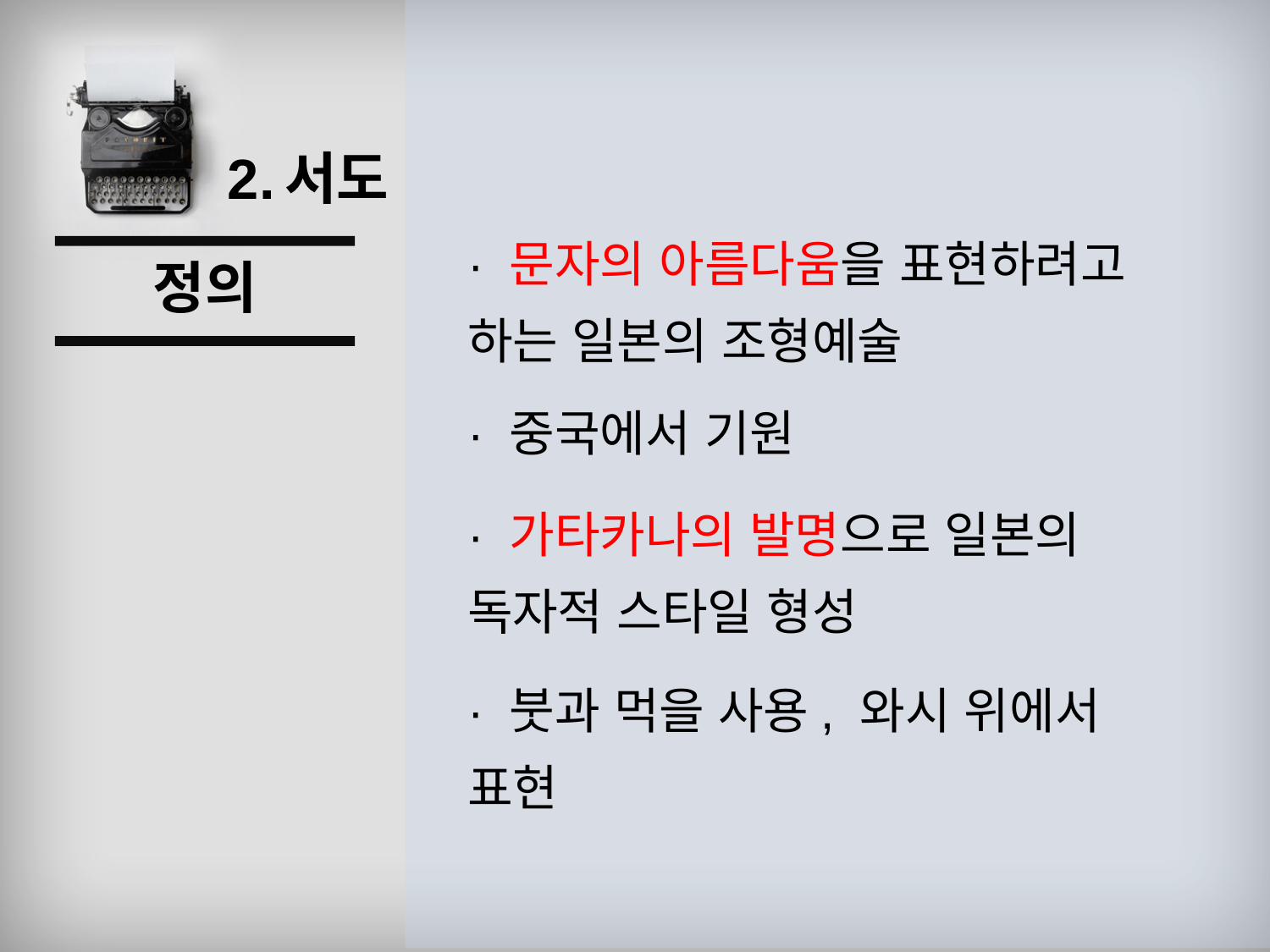

# 2.서도
· 문자의 아름다움을 표현하려고 하는 일본의 조형예술

정의

· 중국에서 기원
· 가타카나의 발명으로 일본의 독자적 스타일 형성
· 붓과 먹을 사용, 와시 위에서 표현